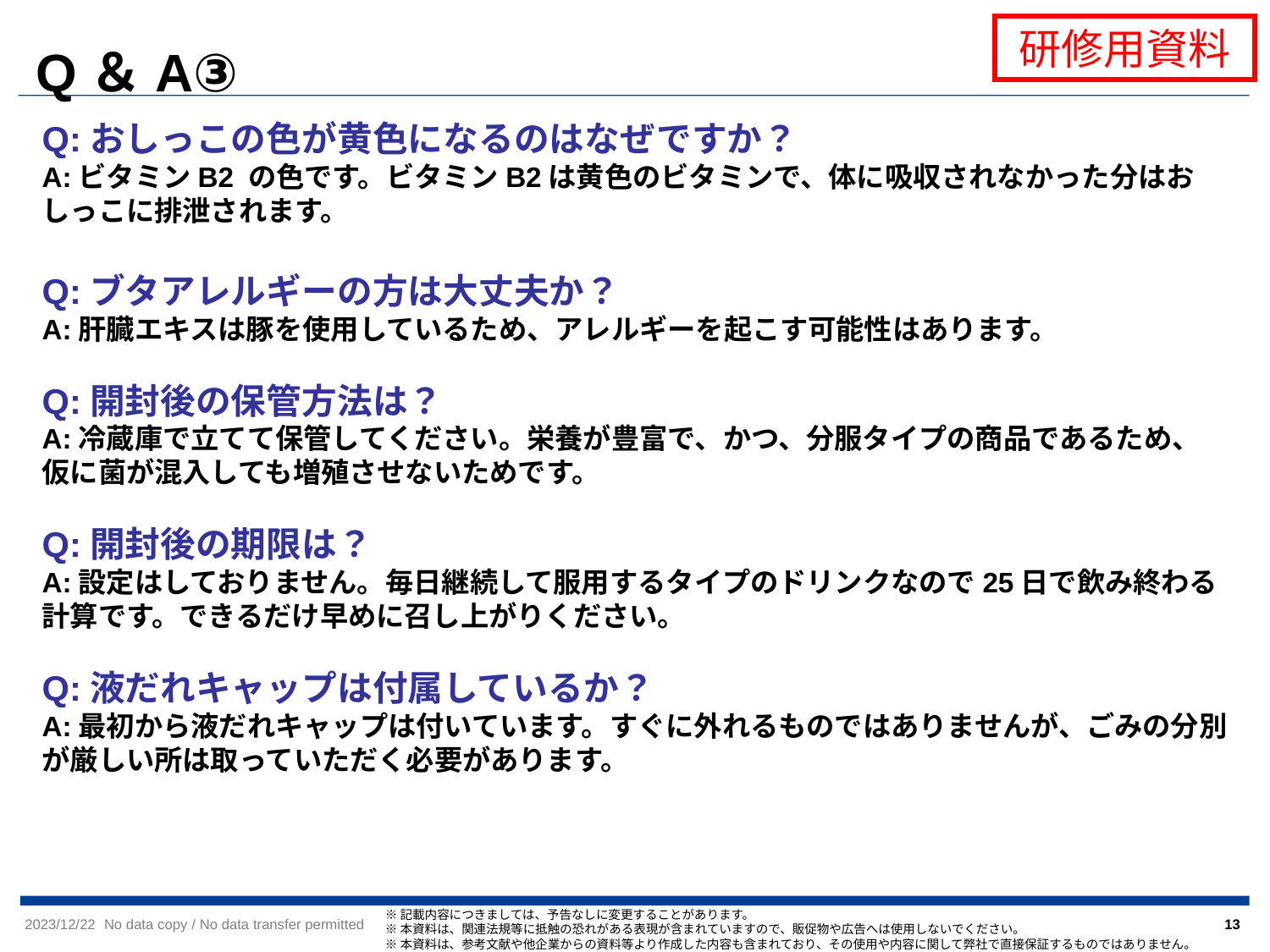

Q＆A③
Q:おしっこの色が黄色になるのはなぜですか？
A:ビタミンB2 の色です。ビタミンB2は黄色のビタミンで、体に吸収されなかった分はおしっこに排泄されます。

Q:ブタアレルギーの方は大丈夫か？
A:肝臓エキスは豚を使用しているため、アレルギーを起こす可能性はあります。

Q:開封後の保管方法は？
A:冷蔵庫で立てて保管してください。栄養が豊富で、かつ、分服タイプの商品であるため、
仮に菌が混入しても増殖させないためです。

Q:開封後の期限は？
A:設定はしておりません。毎日継続して服用するタイプのドリンクなので25日で飲み終わる計算です。できるだけ早めに召し上がりください。

Q:液だれキャップは付属しているか？
A:最初から液だれキャップは付いています。すぐに外れるものではありませんが、ごみの分別が厳しい所は取っていただく必要があります。